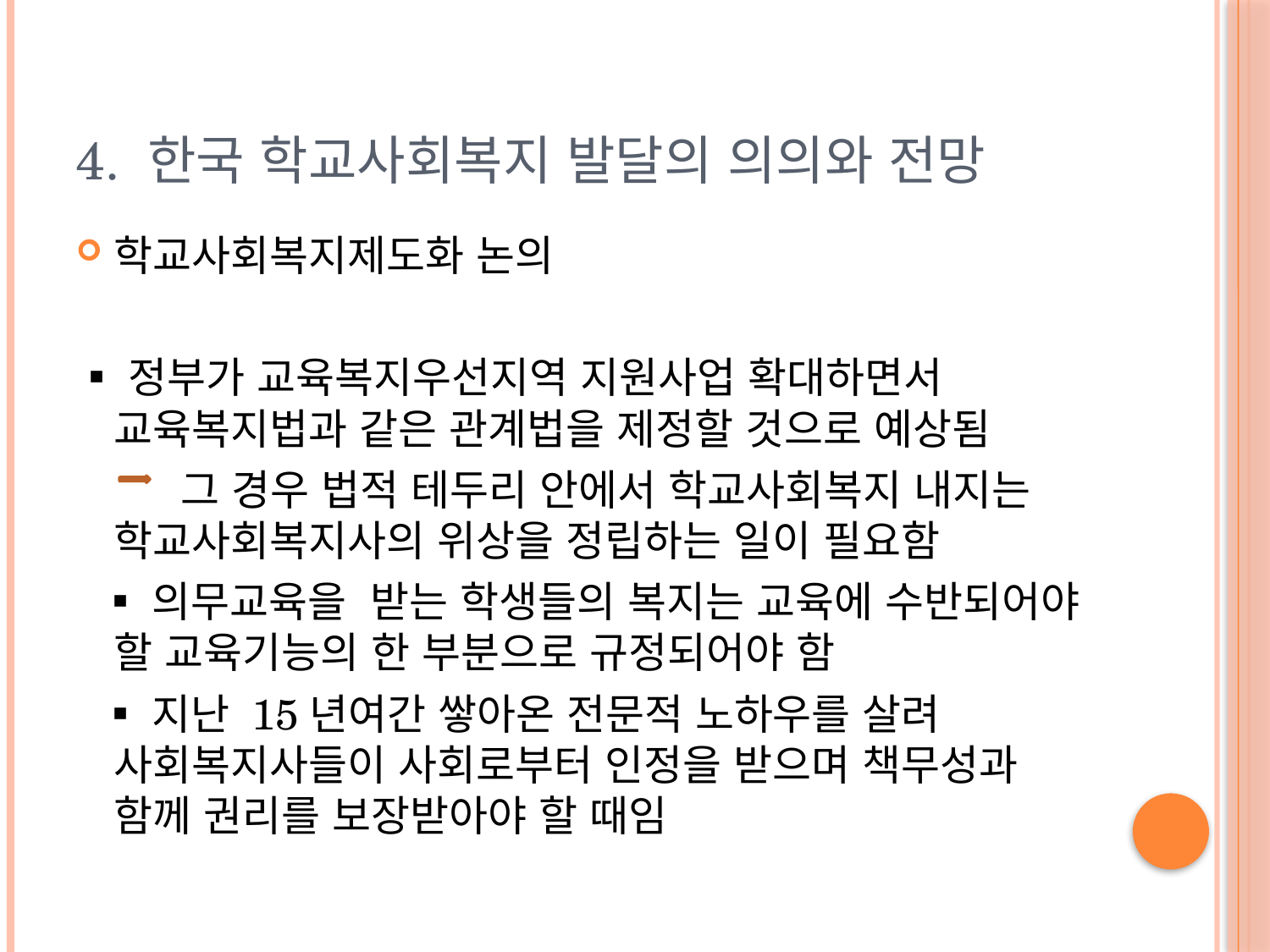

# 4. 한국 학교사회복지 발달의 의의와 전망
학교사회복지제도화 논의

▪정부가 교육복지우선지역 지원사업 확대하면서 교육복지법과 같은 관계법을 제정할 것으로 예상됨
        그 경우 법적 테두리 안에서 학교사회복지 내지는 학교사회복지사의 위상을 정립하는 일이 필요함
  ▪의무교육을  받는 학생들의 복지는 교육에 수반되어야 할 교육기능의 한 부분으로 규정되어야 함
  ▪지난 15년여간 쌓아온 전문적 노하우를 살려 사회복지사들이 사회로부터 인정을 받으며 책무성과 함께 권리를 보장받아야 할 때임